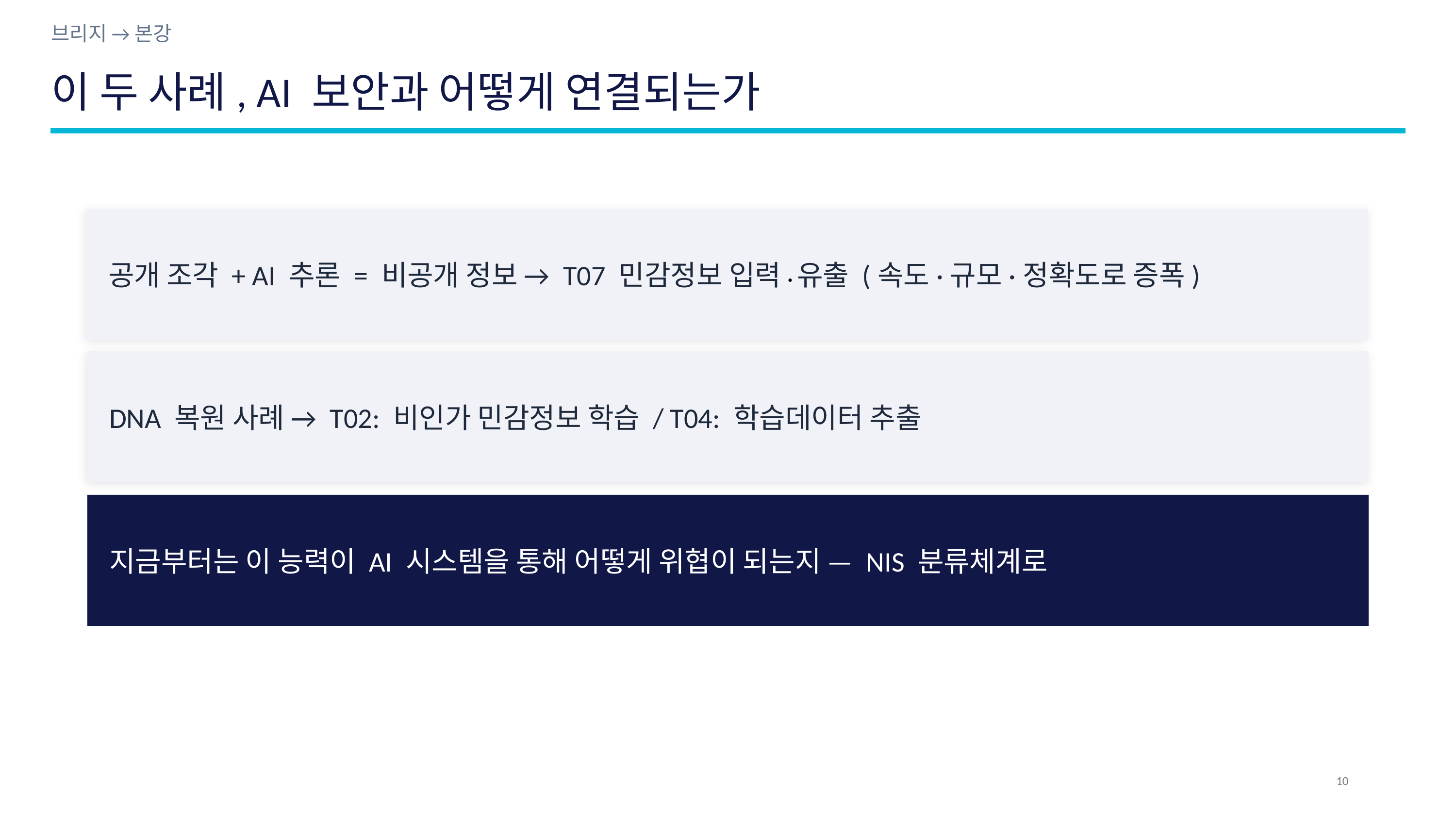

브리지 → 본강
이 두 사례, AI 보안과 어떻게 연결되는가

공개 조각 + AI 추론 = 비공개 정보 → T07 민감정보 입력·유출 (속도·규모·정확도로 증폭)

DNA 복원 사례 → T02: 비인가 민감정보 학습 / T04: 학습데이터 추출

지금부터는 이 능력이 AI 시스템을 통해 어떻게 위협이 되는지 — NIS 분류체계로
10